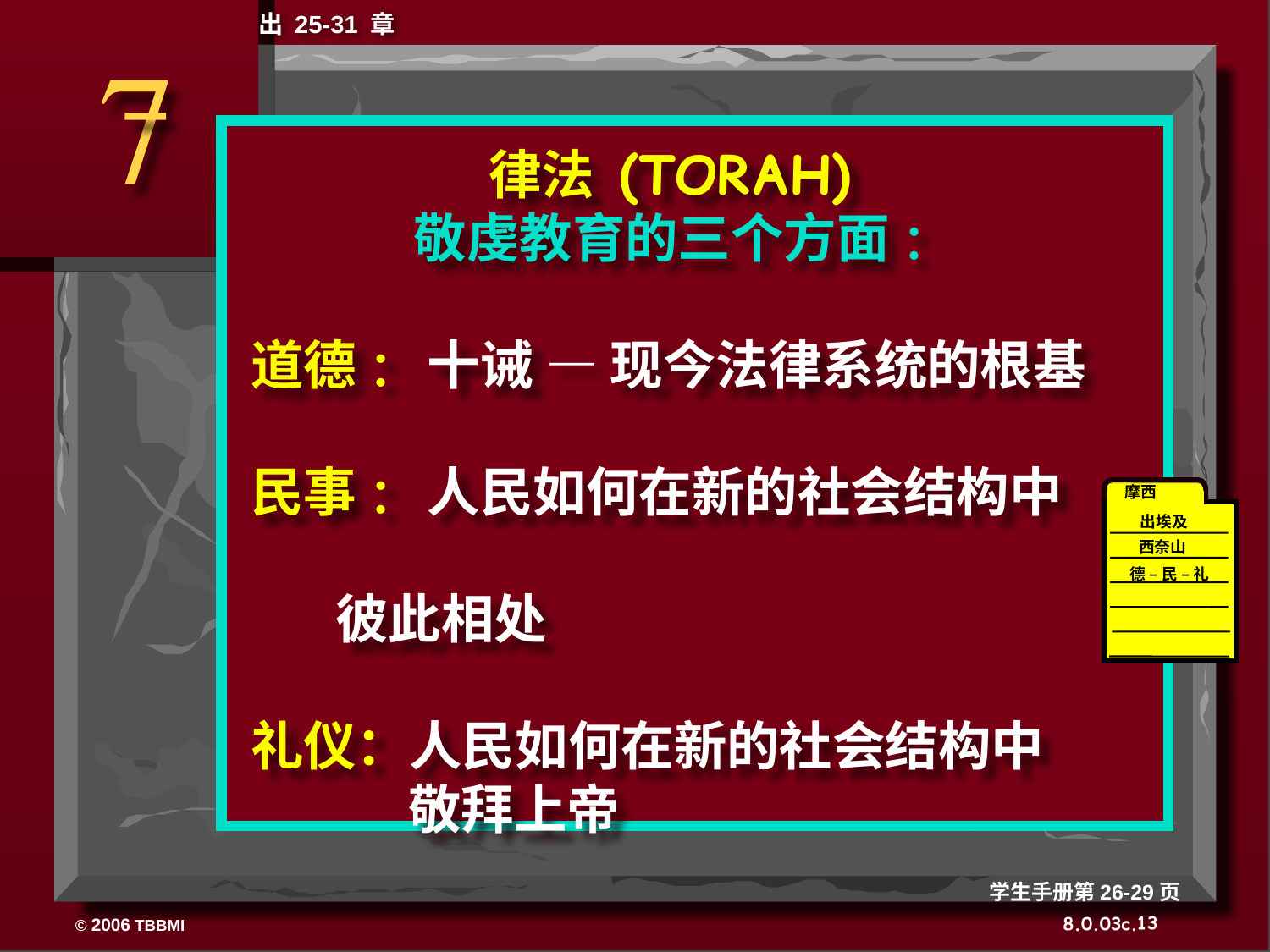

出 25-31 章

7

律法 (TORAH)
敬虔教育的三个方面:

道德: 十诫 — 现今法律系统的根基

民事: 人民如何在新的社会结构中
      彼此相处

礼仪：人民如何在新的社会结构中
            敬拜上帝
摩西

出埃及

40

西奈山
德 – 民 – 礼
学生手册第26-29页
13